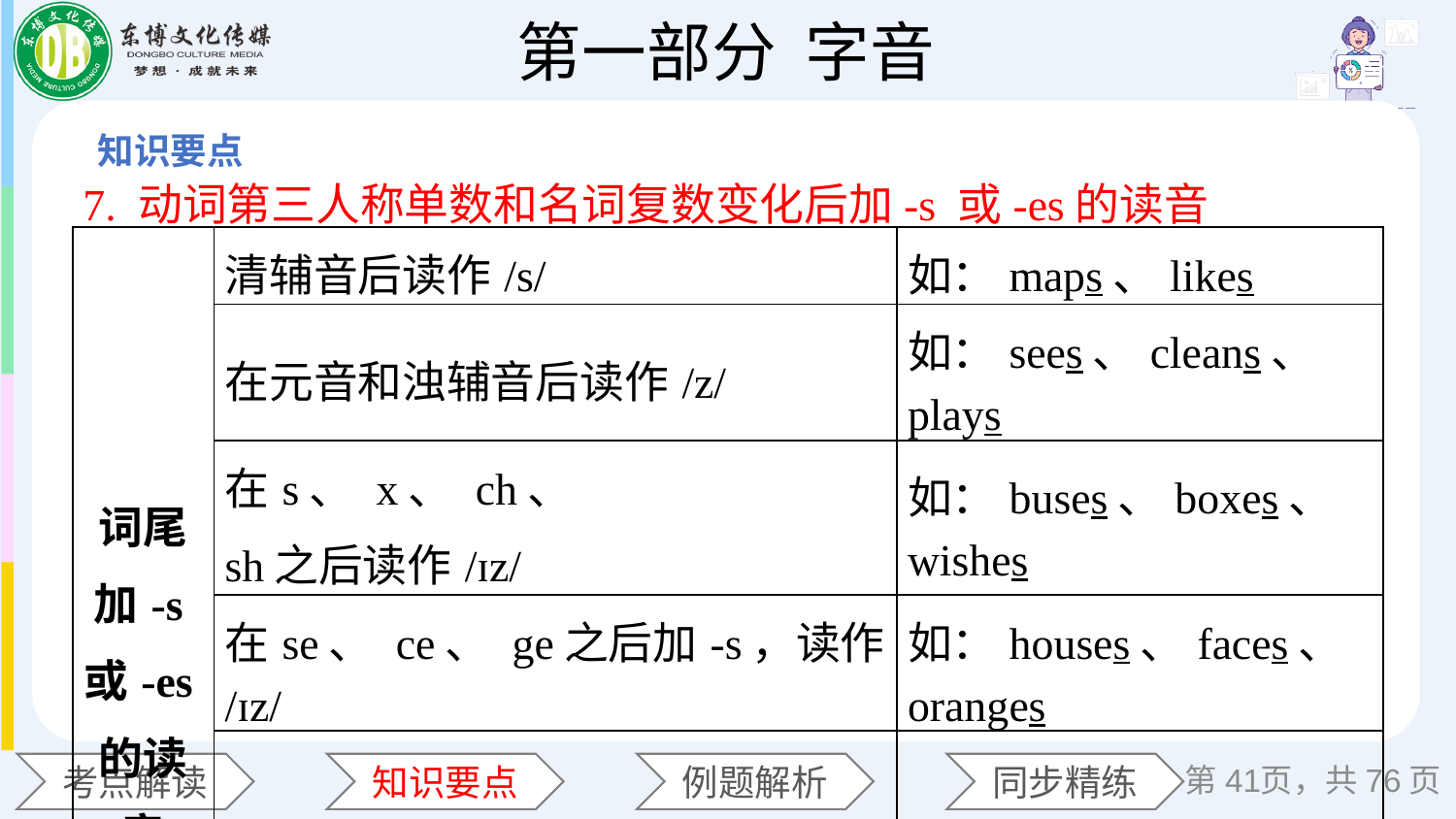

7. 动词第三人称单数和名词复数变化后加-s 或-es的读音

| 词尾加-s或-es的读音 | 清辅音后读作/s/ | 如：maps、likes |
| --- | --- | --- |
|  | 在元音和浊辅音后读作/z/ | 如：sees、cleans、 plays |
|  | 在s、 x、 ch、 sh之后读作/ɪz/ | 如：buses、boxes、 wishes |
|  | 在se、 ce、 ge之后加-s，读作/ɪz/ | 如：houses、faces、 oranges |
|  | 在/t/或/d/之后读作/ts/或/dz/ | 如：wants、needs |
第41页，共76页